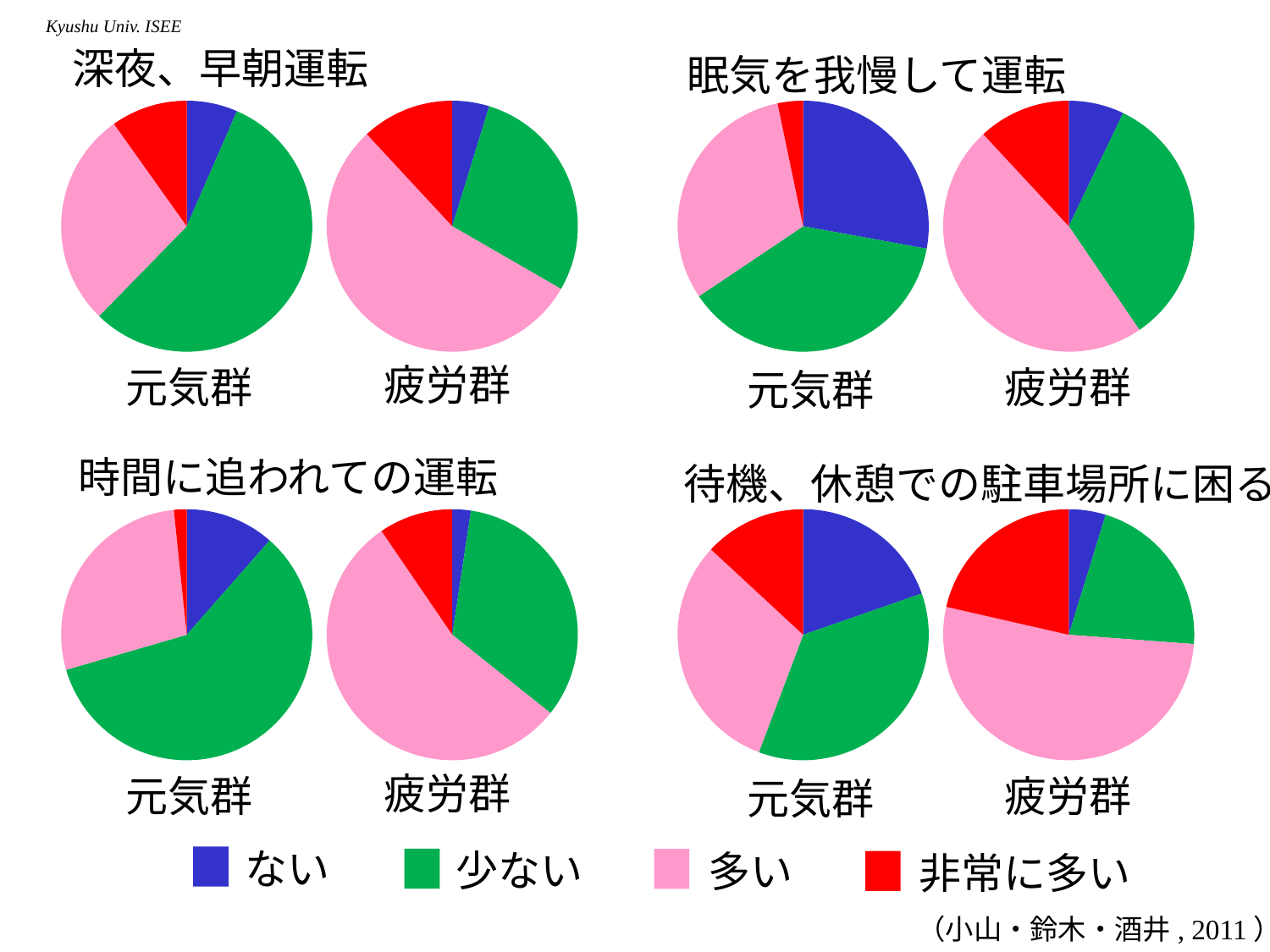

深夜、早朝運転
眠気を我慢して運転

### Chart

| Category | 元気 |
|---|---|
| ない | 4.0 |
| 少ない | 34.0 |
| 多い | 17.0 |
| 非常に多い | 6.0 |

### Chart

| Category | 疲労 |
|---|---|
| ない | 2.0 |
| 少ない | 12.0 |
| 多い | 23.0 |
| 非常に多い | 5.0 |

### Chart

| Category | 元気 |
|---|---|
| ない | 17.0 |
| 少ない | 23.0 |
| 多い | 19.0 |
| 非常に多い | 2.0 |

### Chart

| Category | 疲労 |
|---|---|
| ない | 3.0 |
| 少ない | 14.0 |
| 多い | 20.0 |
| 非常に多い | 5.0 |
疲労群
元気群
疲労群
元気群
時間に追われての運転
待機、休憩での駐車場所に困る

### Chart

| Category | 元気 |
|---|---|
| ない | 7.0 |
| 少ない | 36.0 |
| 多い | 17.0 |
| 非常に多い | 1.0 |

### Chart

| Category | 疲労 |
|---|---|
| ない | 1.0 |
| 少ない | 14.0 |
| 多い | 23.0 |
| 非常に多い | 4.0 |

### Chart

| Category | 元気 |
|---|---|
| ない | 12.0 |
| 少ない | 22.0 |
| 多い | 19.0 |
| 非常に多い | 8.0 |

### Chart

| Category | 疲労 |
|---|---|
| ない | 2.0 |
| 少ない | 9.0 |
| 多い | 22.0 |
| 非常に多い | 9.0 |
疲労群
元気群
疲労群
元気群
ない

少ない

多い

非常に多い

（小山・鈴木・酒井, 2011）